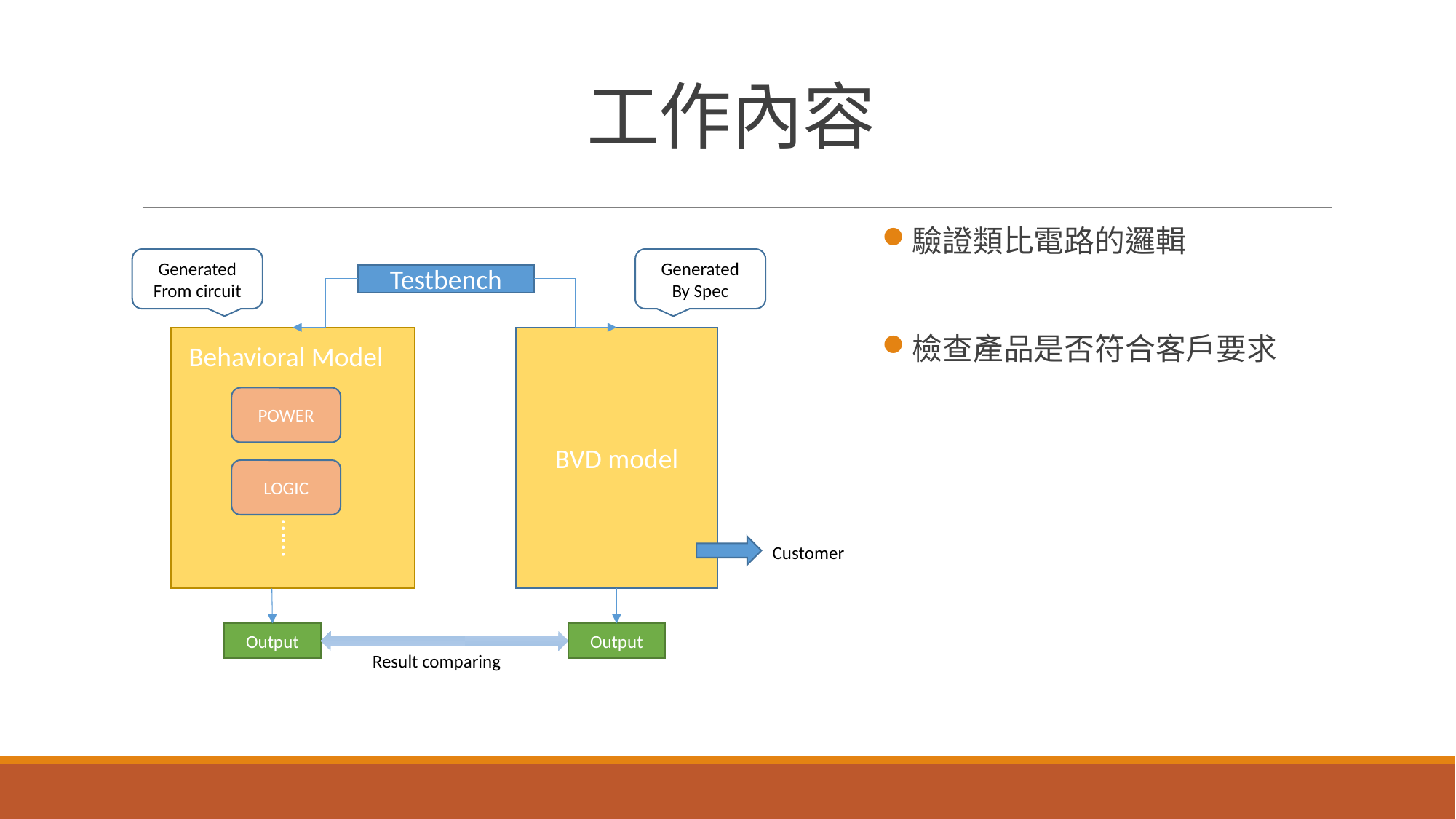

# 工作內容
驗證類比電路的邏輯

檢查產品是否符合客戶要求
Generated
From circuit
Generated
By Spec
Testbench
BVD model
                          ……
Behavioral Model
Output
Output

Result comparing

POWER
LOGIC

Customer